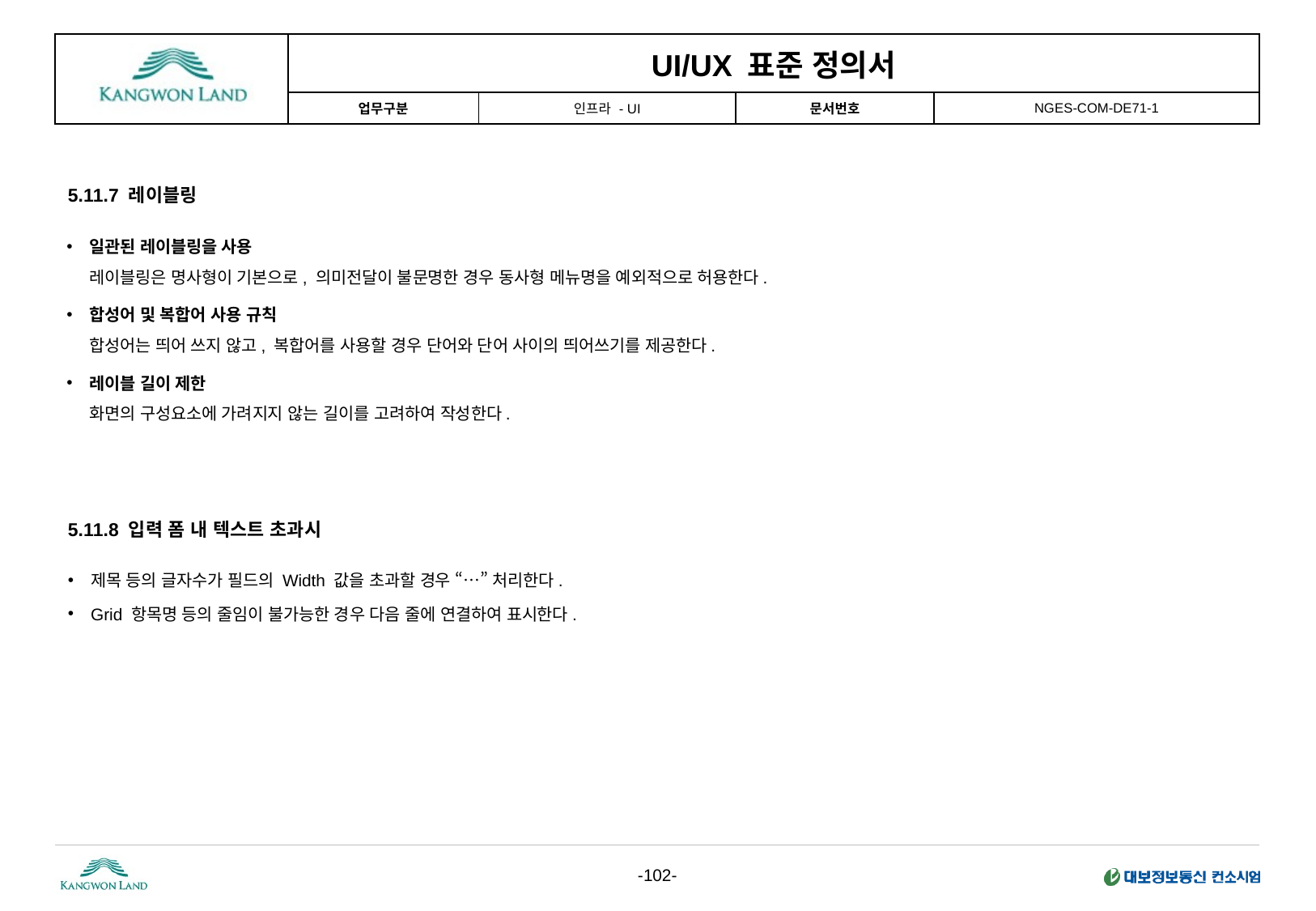

5.11.7 레이블링
일관된 레이블링을 사용
레이블링은 명사형이 기본으로, 의미전달이 불문명한 경우 동사형 메뉴명을 예외적으로 허용한다.
합성어 및 복합어 사용 규칙
합성어는 띄어 쓰지 않고, 복합어를 사용할 경우 단어와 단어 사이의 띄어쓰기를 제공한다.
레이블 길이 제한
화면의 구성요소에 가려지지 않는 길이를 고려하여 작성한다.
5.11.8 입력 폼 내 텍스트 초과시
제목 등의 글자수가 필드의 Width 값을 초과할 경우 “…” 처리한다.
Grid 항목명 등의 줄임이 불가능한 경우 다음 줄에 연결하여 표시한다.